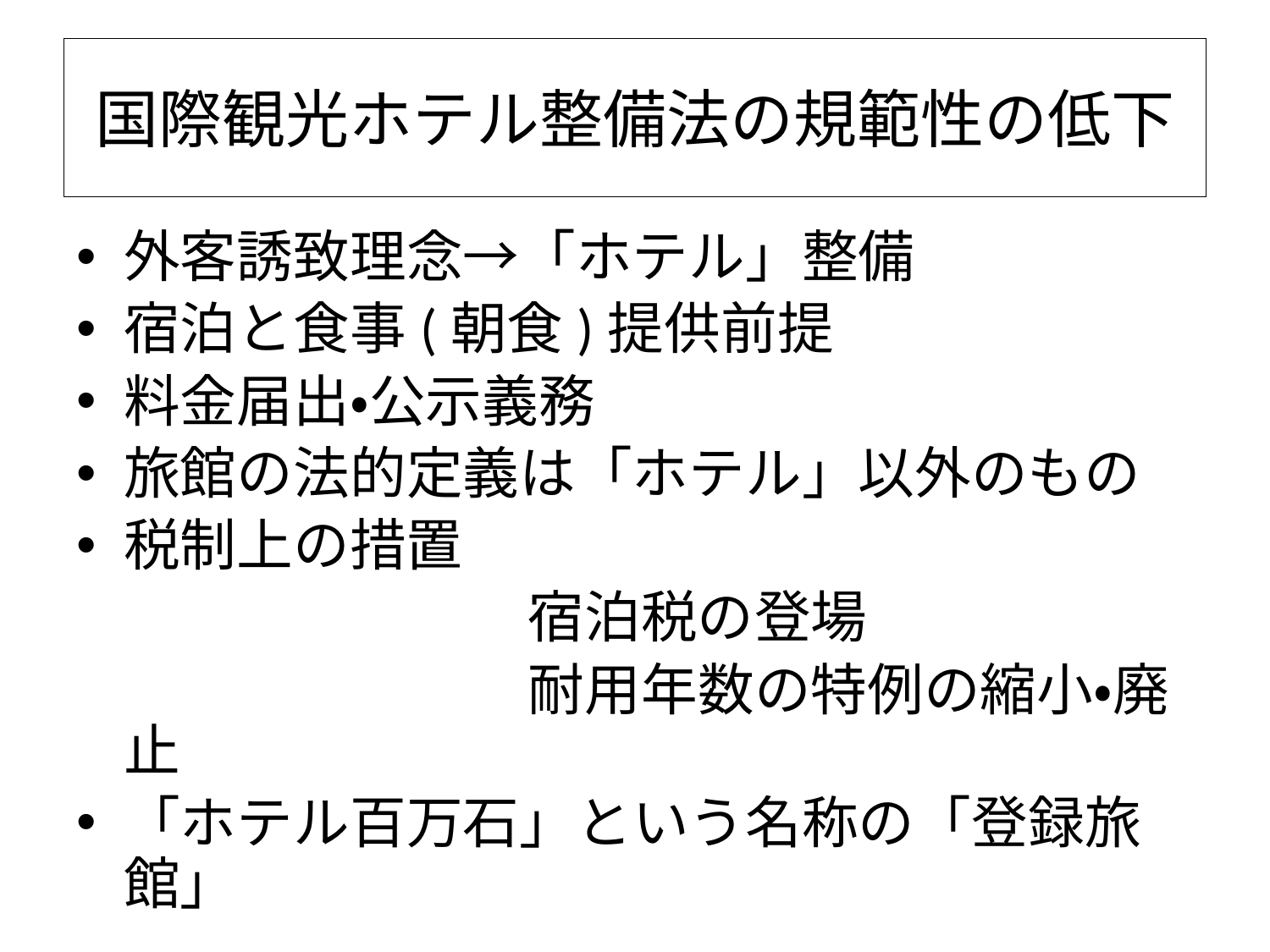

# 国際観光ホテル整備法の規範性の低下
外客誘致理念→「ホテル」整備
宿泊と食事(朝食)提供前提
料金届出・公示義務
旅館の法的定義は「ホテル」以外のもの
税制上の措置
　　　　　　　　宿泊税の登場
　　　　　　　　耐用年数の特例の縮小・廃止
「ホテル百万石」という名称の「登録旅館」